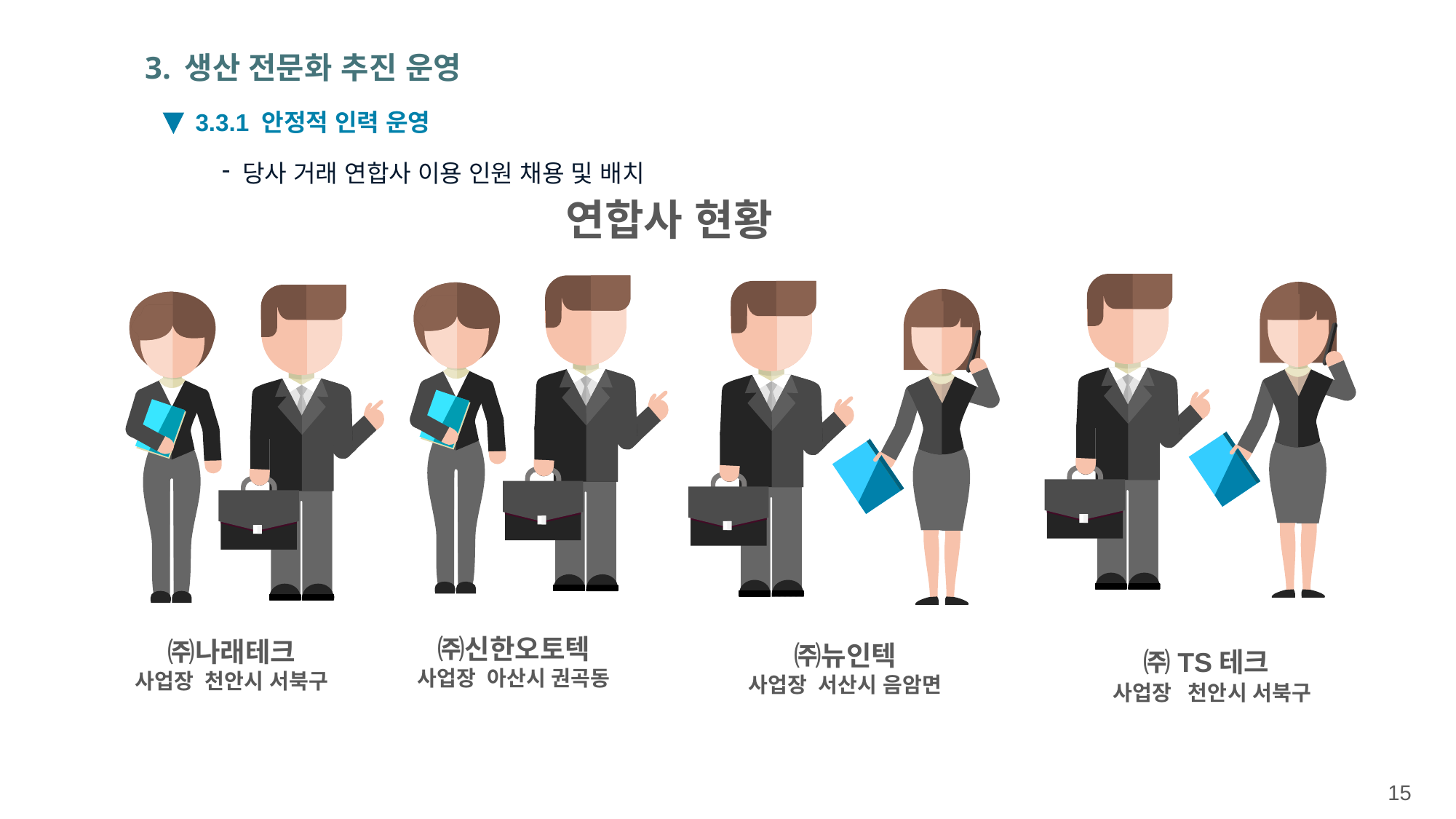

3. 생산 전문화 추진 운영
#
3.3.1 안정적 인력 운영

당사 거래 연합사 이용 인원 채용 및 배치
연합사 현황

㈜신한오토텍
사업장  아산시 권곡동
㈜나래테크
사업장  천안시 서북구
㈜뉴인텍
사업장  서산시 음암면
㈜TS테크
사업장   천안시 서북구
15